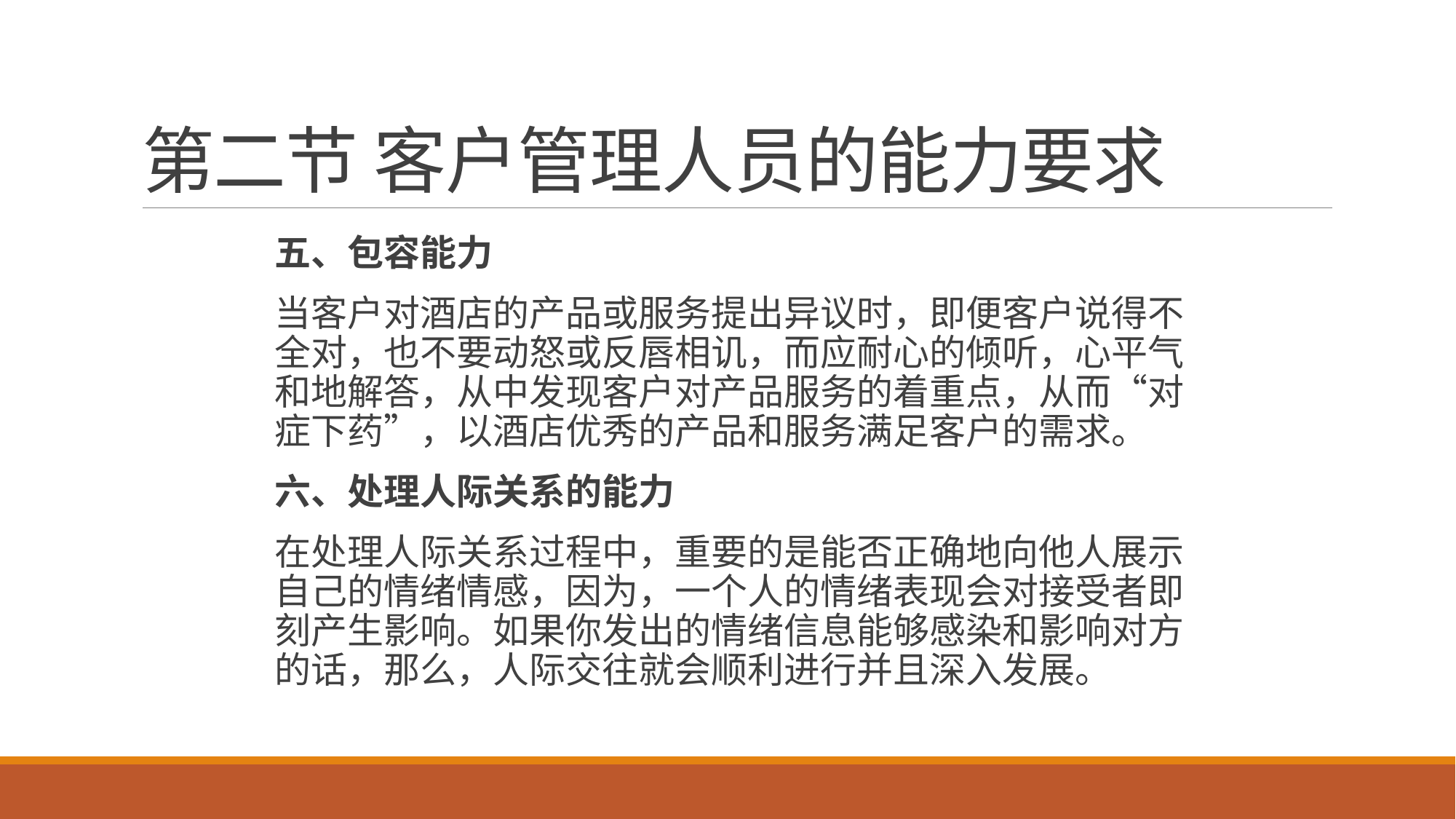

# 第二节 客户管理人员的能力要求
五、包容能力
当客户对酒店的产品或服务提出异议时，即便客户说得不全对，也不要动怒或反唇相讥，而应耐心的倾听，心平气和地解答，从中发现客户对产品服务的着重点，从而“对症下药”，以酒店优秀的产品和服务满足客户的需求。
六、处理人际关系的能力
在处理人际关系过程中，重要的是能否正确地向他人展示自己的情绪情感，因为，一个人的情绪表现会对接受者即刻产生影响。如果你发出的情绪信息能够感染和影响对方的话，那么，人际交往就会顺利进行并且深入发展。